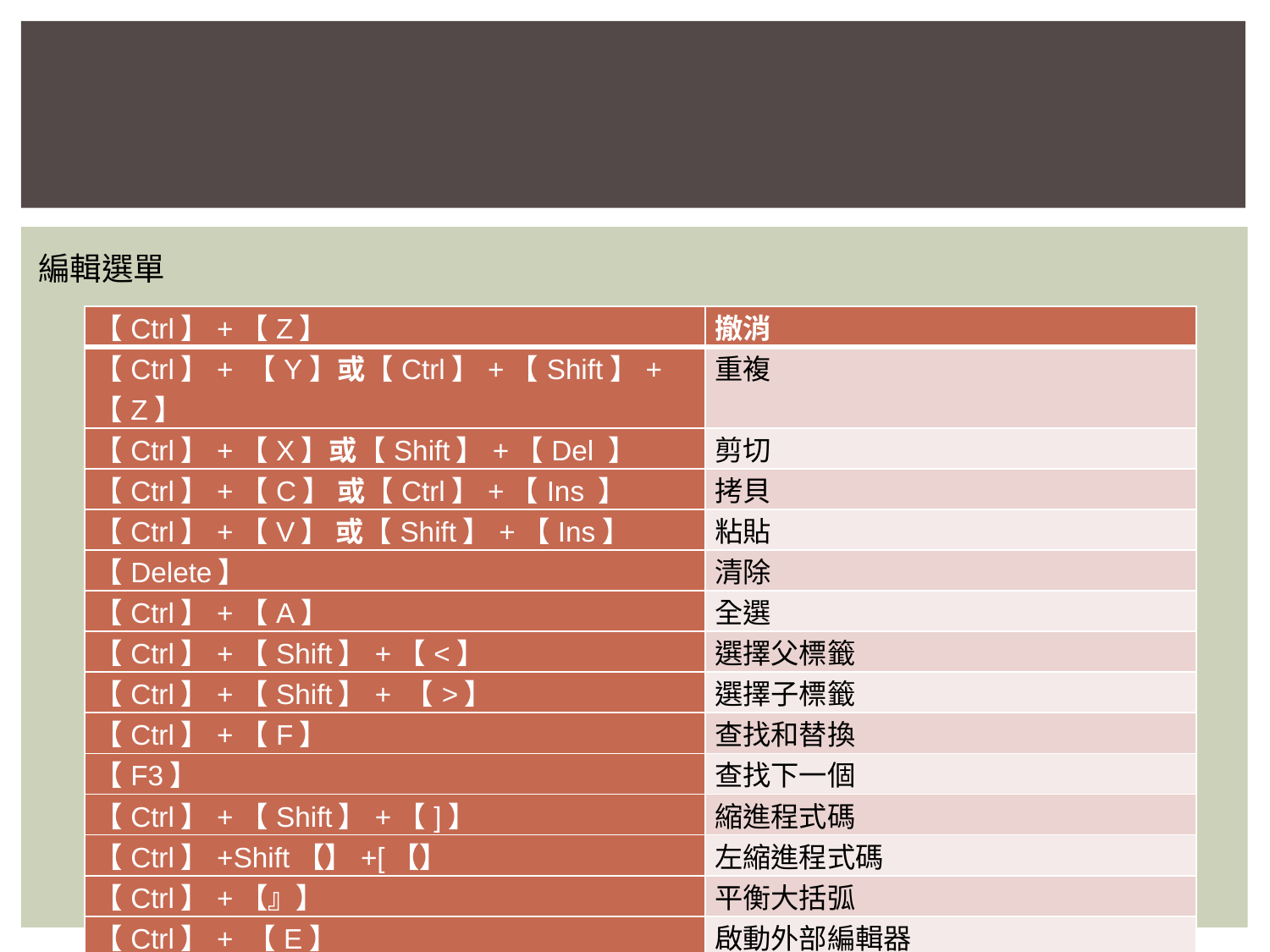

#
編輯選單
| 【Ctrl】+【Z】 | 撤消 |
| --- | --- |
| 【Ctrl】+ 【Y】或【Ctrl】+【Shift】+【Z】 | 重複 |
| 【Ctrl】+【X】或【Shift】+【Del 】 | 剪切 |
| 【Ctrl】+【C】 或【Ctrl】+【Ins 】 | 拷貝 |
| 【Ctrl】+【V】 或【Shift】+【Ins】 | 粘貼 |
| 【Delete】 | 清除 |
| 【Ctrl】+【A】 | 全選 |
| 【Ctrl】+【Shift】+【<】 | 選擇父標籤 |
| 【Ctrl】+【Shift】+ 【>】 | 選擇子標籤 |
| 【Ctrl】+【F】 | 查找和替換 |
| 【F3】 | 查找下一個 |
| 【Ctrl】+【Shift】+【]】 | 縮進程式碼 |
| 【Ctrl】+Shift【】+[【】 | 左縮進程式碼 |
| 【Ctrl】+【』】 | 平衡大括弧 |
| 【Ctrl】+ 【E】 | 啟動外部編輯器 |
| 【Ctrl】+ 【U】 | 參數選擇 |